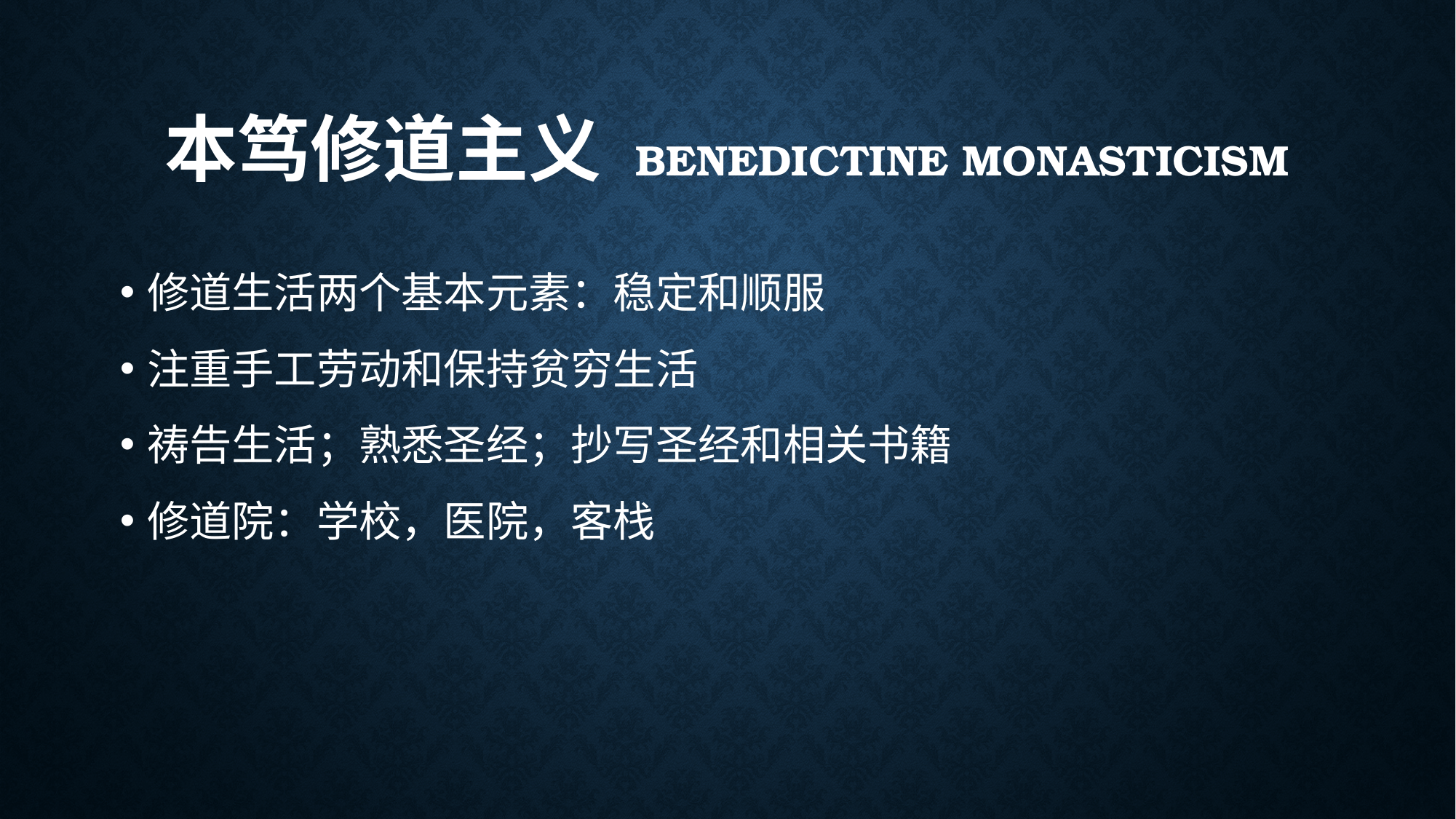

# 本笃修道主义 Benedictine monasticism
修道生活两个基本元素：稳定和顺服
注重手工劳动和保持贫穷生活
祷告生活；熟悉圣经；抄写圣经和相关书籍
修道院：学校，医院，客栈